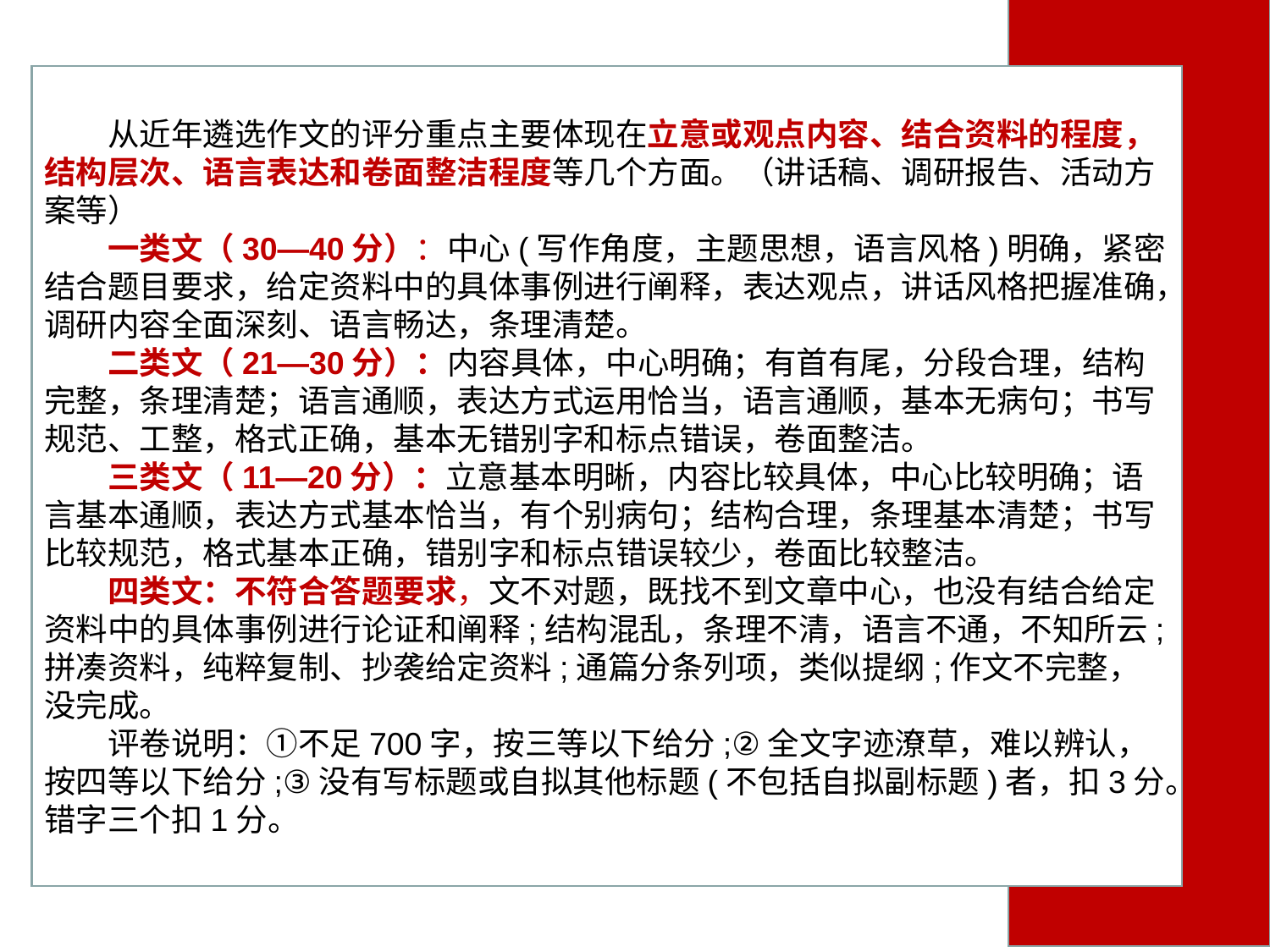

从近年遴选作文的评分重点主要体现在立意或观点内容、结合资料的程度，结构层次、语言表达和卷面整洁程度等几个方面。（讲话稿、调研报告、活动方案等）
一类文（30—40分）：中心(写作角度，主题思想，语言风格)明确，紧密结合题目要求，给定资料中的具体事例进行阐释，表达观点，讲话风格把握准确，调研内容全面深刻、语言畅达，条理清楚。
二类文（21—30分）：内容具体，中心明确；有首有尾，分段合理，结构完整，条理清楚；语言通顺，表达方式运用恰当，语言通顺，基本无病句；书写规范、工整，格式正确，基本无错别字和标点错误，卷面整洁。
三类文（11—20分）：立意基本明晰，内容比较具体，中心比较明确；语言基本通顺，表达方式基本恰当，有个别病句；结构合理，条理基本清楚；书写比较规范，格式基本正确，错别字和标点错误较少，卷面比较整洁。
四类文：不符合答题要求，文不对题，既找不到文章中心，也没有结合给定资料中的具体事例进行论证和阐释;结构混乱，条理不清，语言不通，不知所云;拼凑资料，纯粹复制、抄袭给定资料;通篇分条列项，类似提纲;作文不完整，没完成。
评卷说明：①不足700字，按三等以下给分;②全文字迹潦草，难以辨认，按四等以下给分;③没有写标题或自拟其他标题(不包括自拟副标题)者，扣3分。错字三个扣1分。